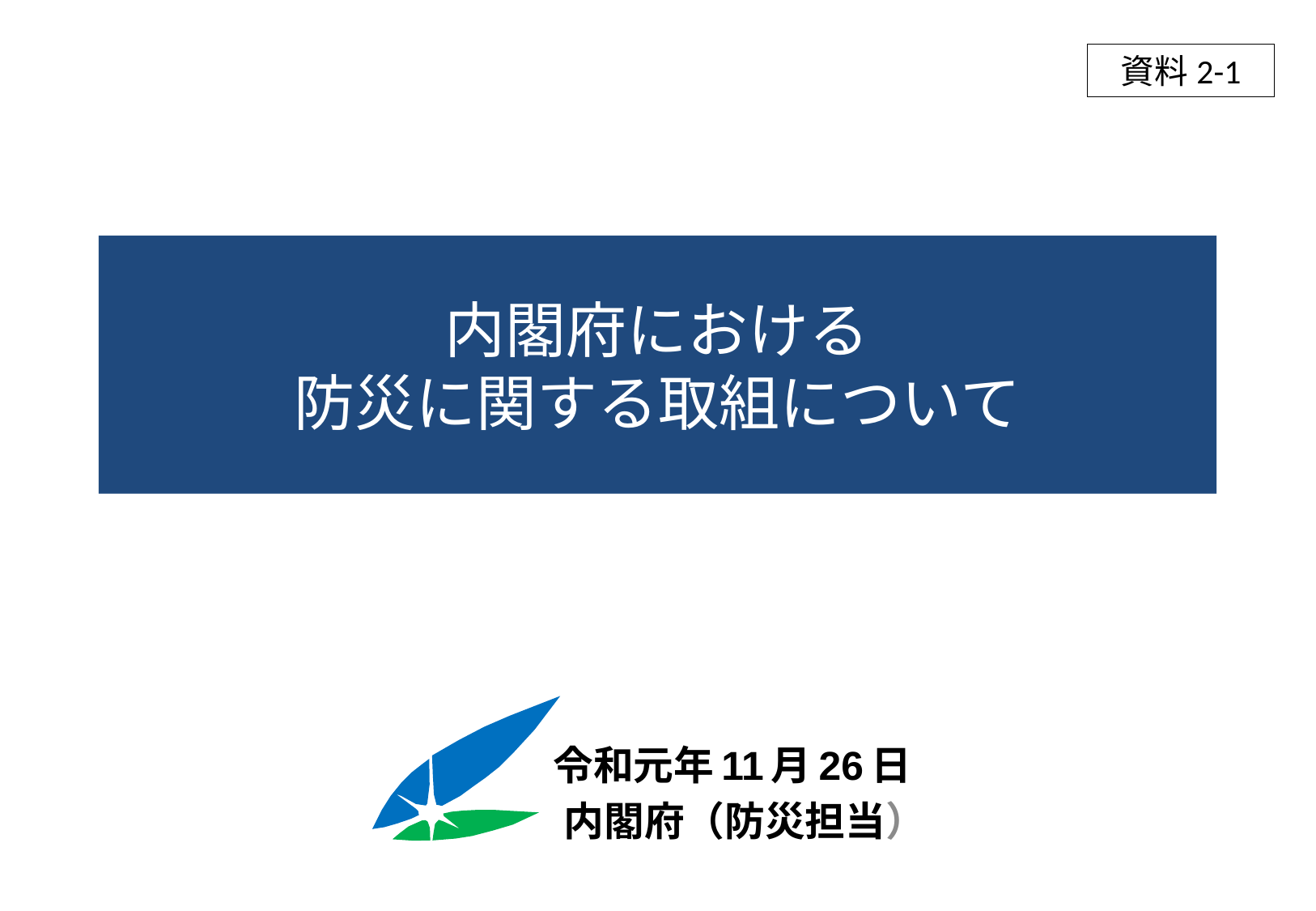

資料2-1
# 内閣府における 防災に関する取組について

令和元年11月26日
  内閣府（防災担当）